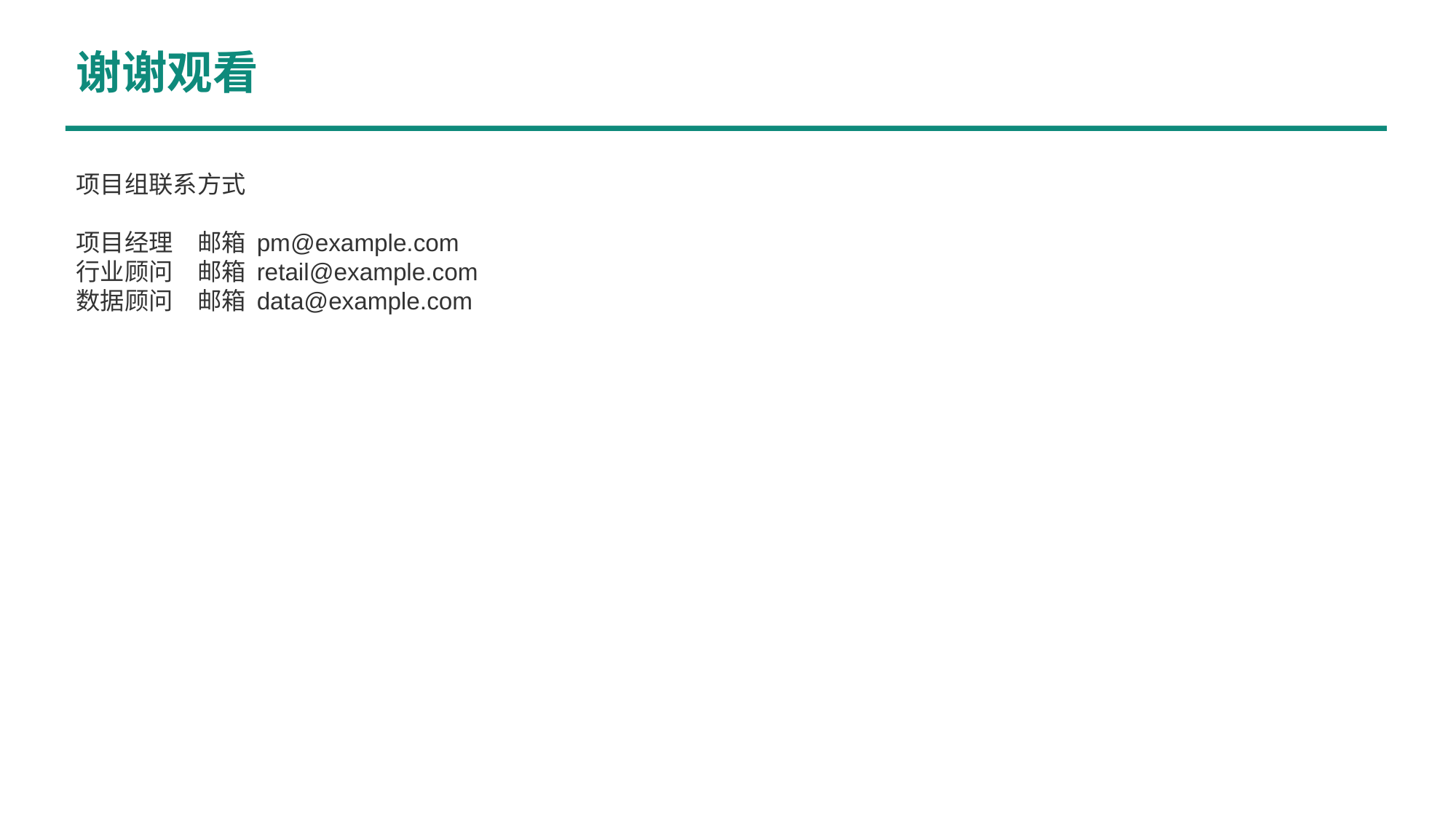

谢谢观看

项目组联系方式

项目经理　邮箱 pm@example.com
行业顾问　邮箱 retail@example.com
数据顾问　邮箱 data@example.com